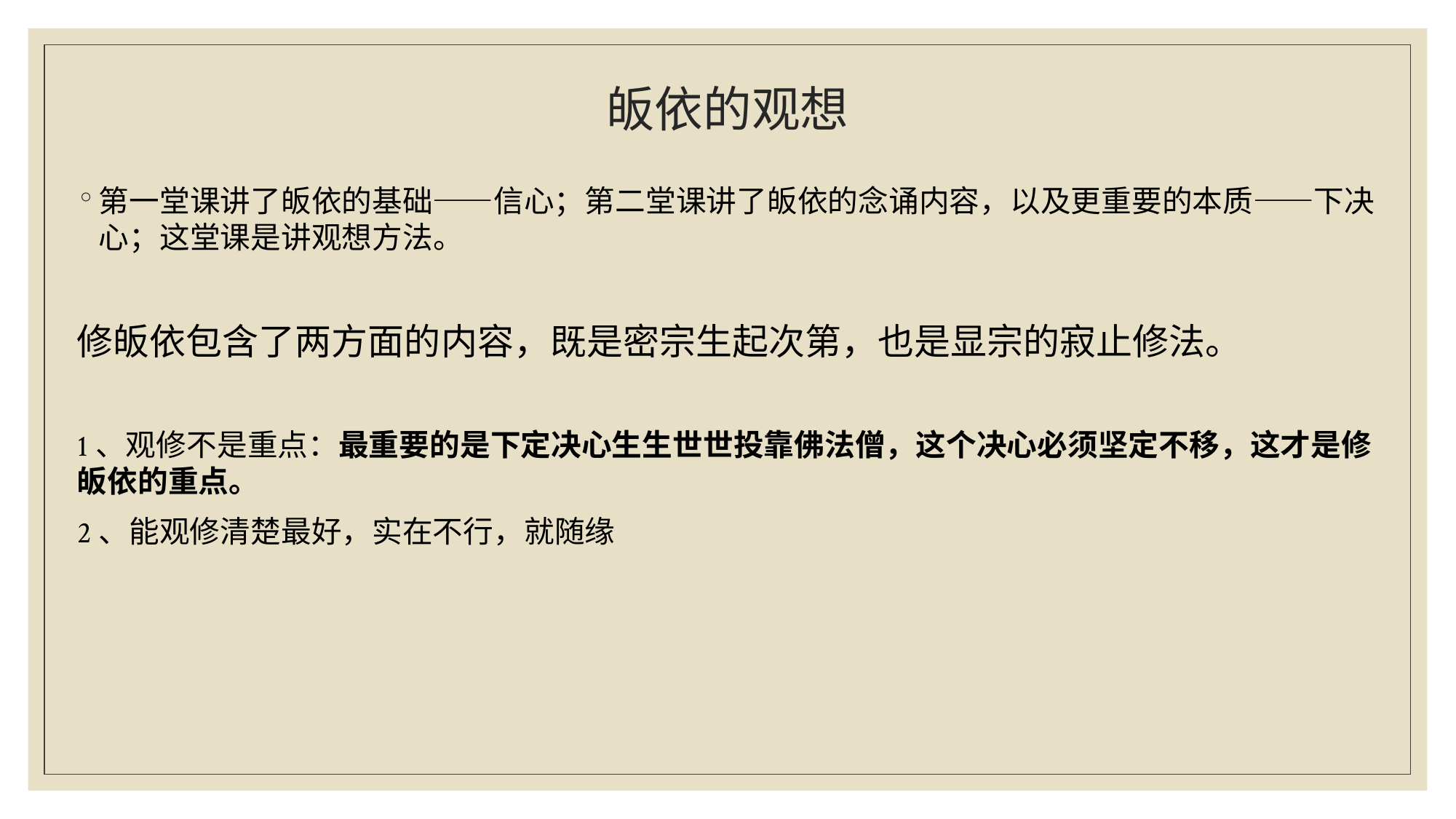

# 皈依的观想
第一堂课讲了皈依的基础——信心；第二堂课讲了皈依的念诵内容，以及更重要的本质——下决心；这堂课是讲观想方法。

修皈依包含了两方面的内容，既是密宗生起次第，也是显宗的寂止修法。

1、观修不是重点：最重要的是下定决心生生世世投靠佛法僧，这个决心必须坚定不移，这才是修皈依的重点。
2、能观修清楚最好，实在不行，就随缘